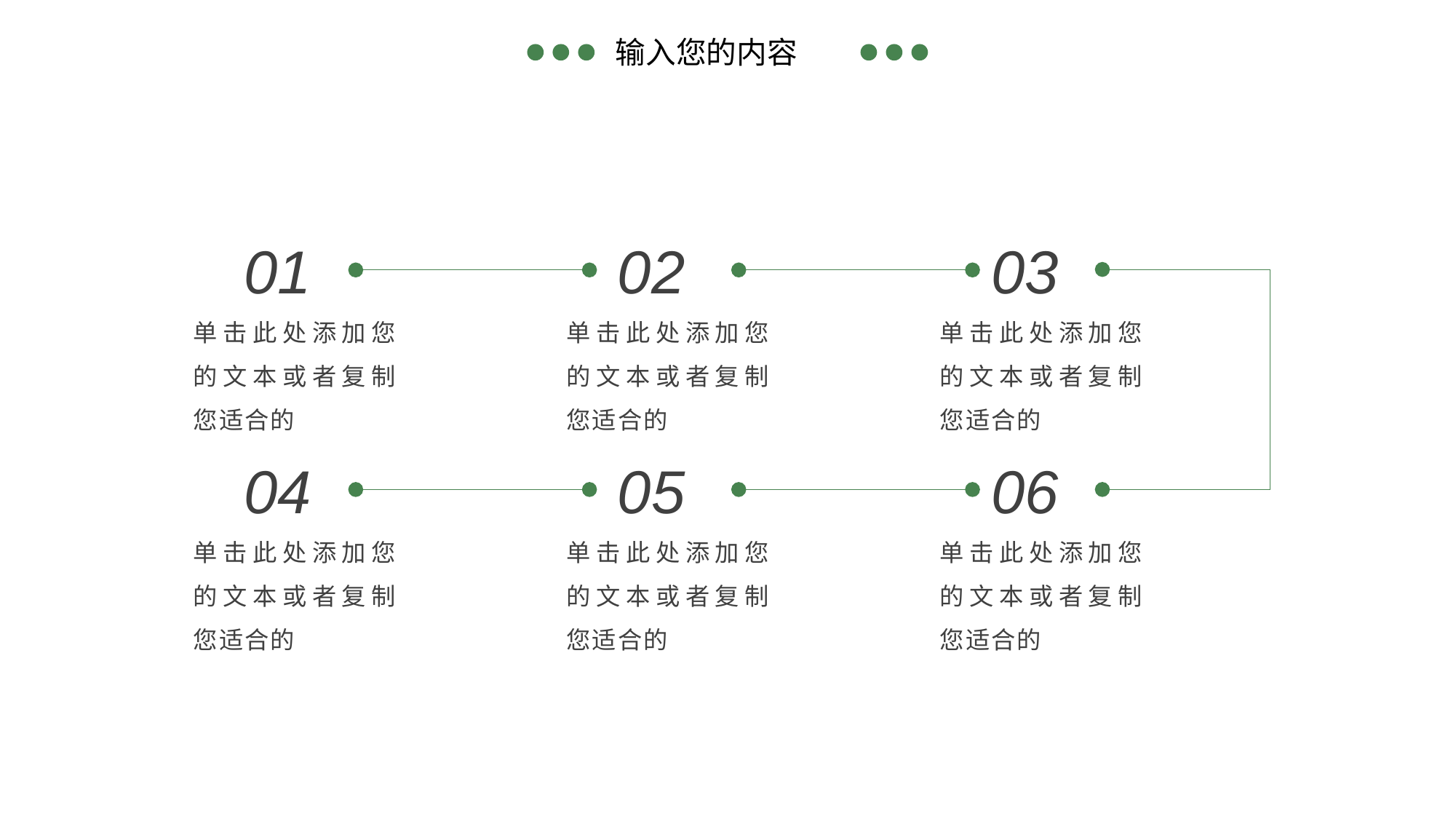

01
02
03

单击此处添加您的文本或者复制您适合的
单击此处添加您的文本或者复制您适合的
单击此处添加您的文本或者复制您适合的
04
05
06
单击此处添加您的文本或者复制您适合的
单击此处添加您的文本或者复制您适合的
单击此处添加您的文本或者复制您适合的